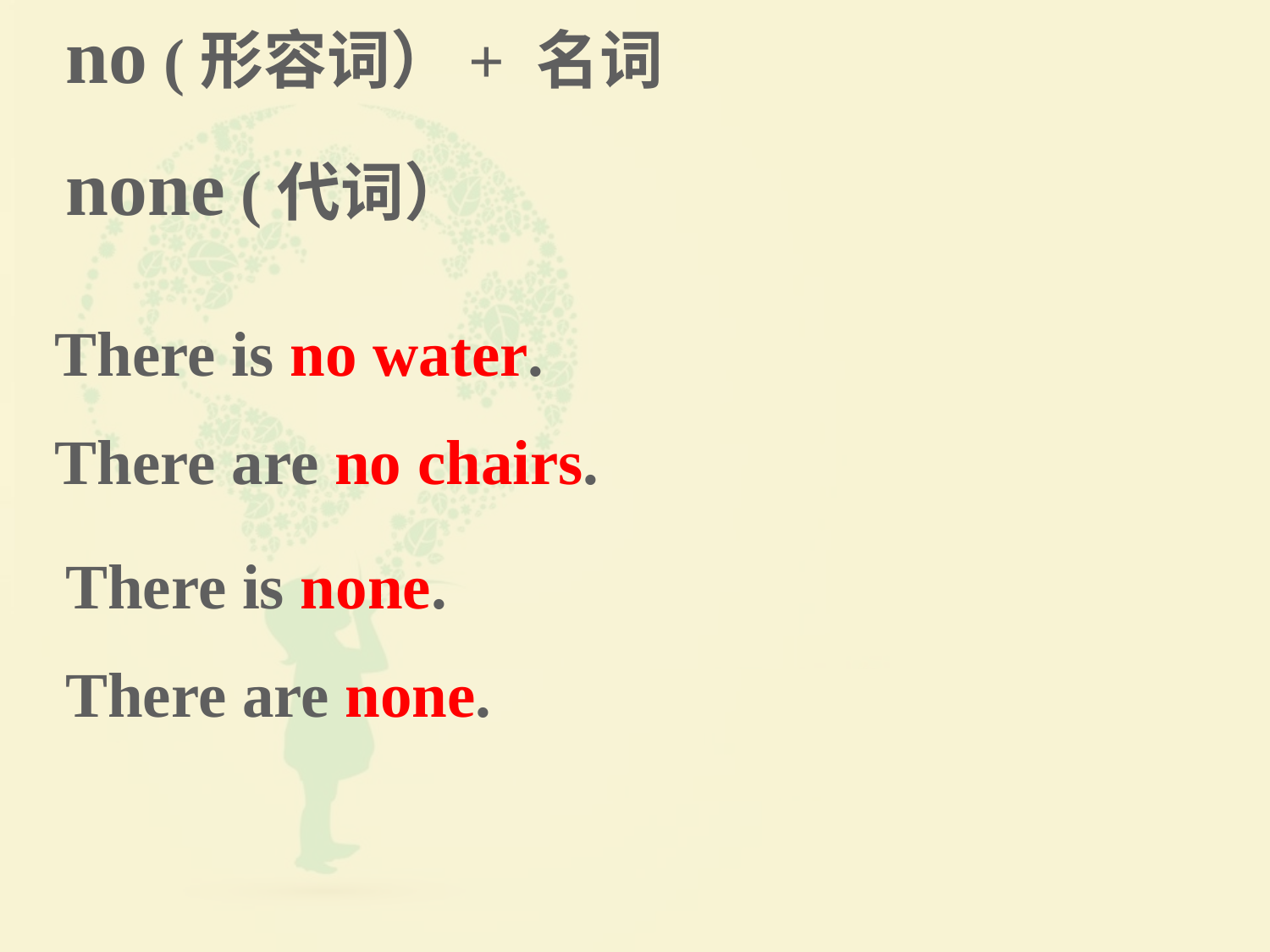

no (形容词）+ 名词
none (代词）
There is no water.
There are no chairs.
There is none.
There are none.